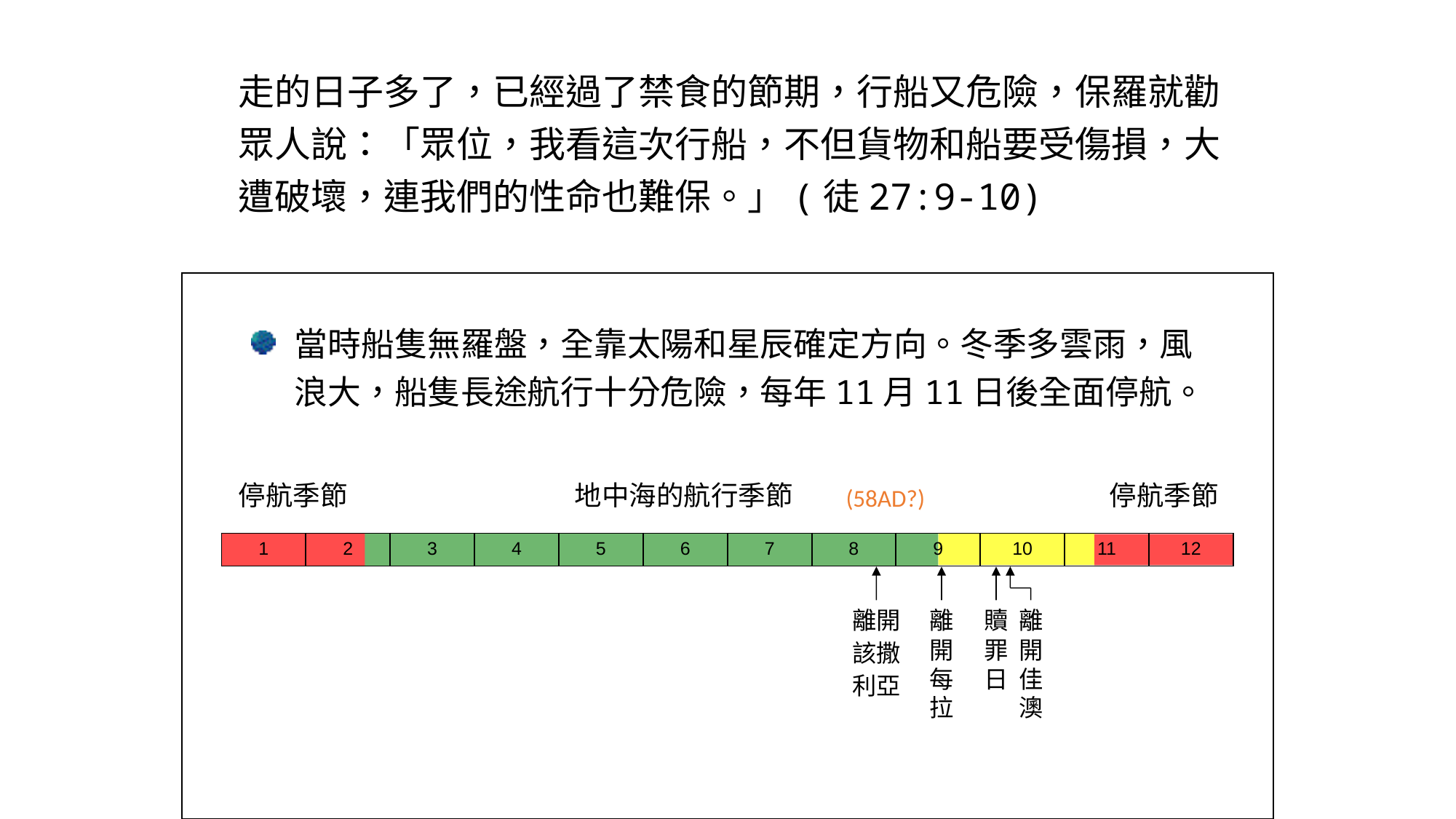

走的日子多了，已經過了禁食的節期，行船又危險，保羅就勸眾人說：「眾位，我看這次行船，不但貨物和船要受傷損，大遭破壞，連我們的性命也難保。」(徒27:9-10)

當時船隻無羅盤，全靠太陽和星辰確定方向。冬季多雲雨，風浪大，船隻長途航行十分危險，每年11月11日後全面停航。
停航季節
地中海的航行季節
停航季節
(58AD?)
| 1 | 2 | 3 | 4 | 5 | 6 | 7 | 8 | 9 | 10 | 11 | 12 |
| --- | --- | --- | --- | --- | --- | --- | --- | --- | --- | --- | --- |

贖
罪
日
離開
該撒
利亞
離
開
每
拉
離
開
佳
澳